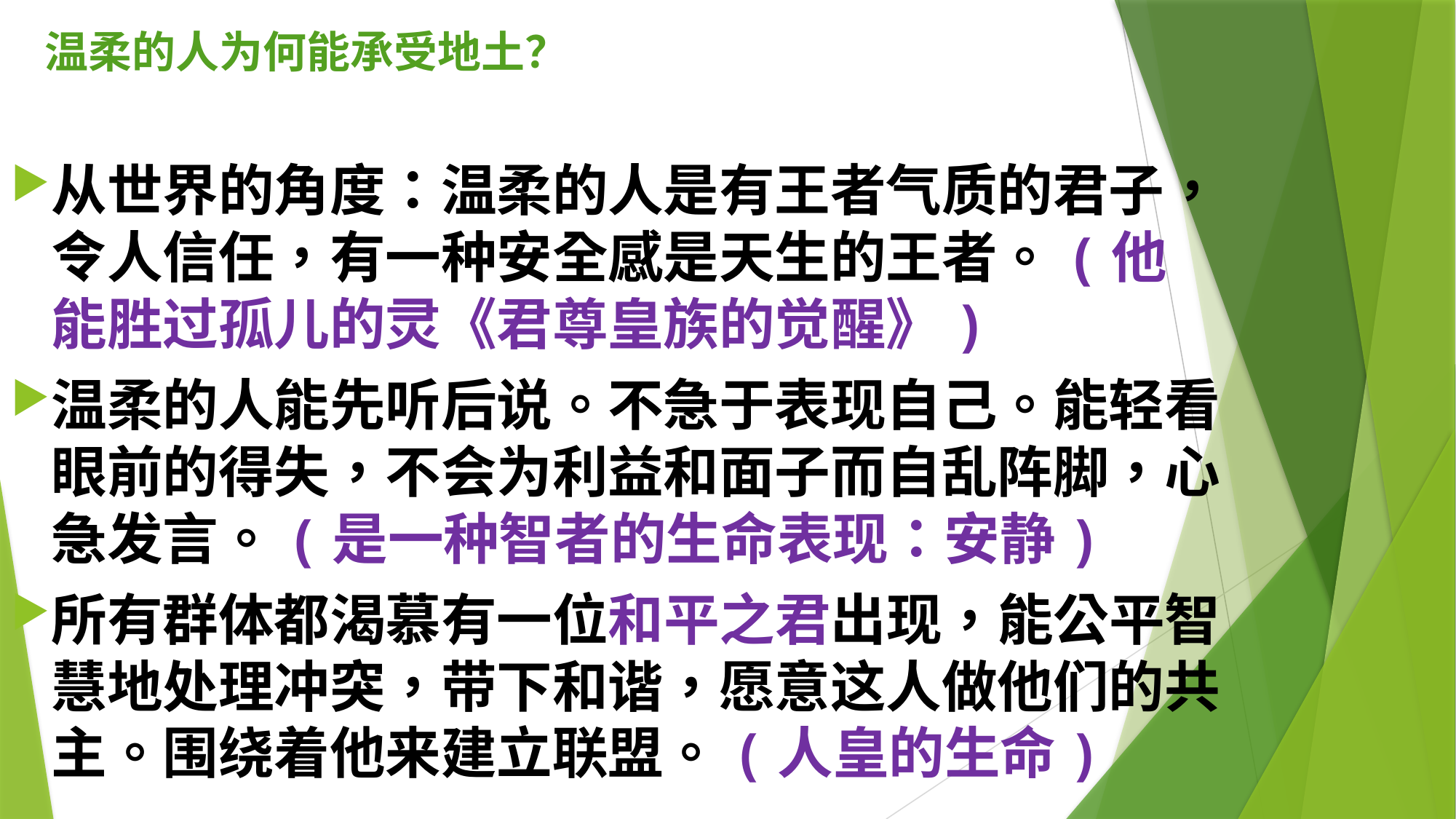

# 温柔的人为何能承受地土？
从世界的角度：温柔的人是有王者气质的君子，令人信任，有一种安全感是天生的王者。(他能胜过孤儿的灵《君尊皇族的觉醒》)
温柔的人能先听后说。不急于表现自己。能轻看眼前的得失，不会为利益和面子而自乱阵脚，心急发言。(是一种智者的生命表现：安静)
所有群体都渴慕有一位和平之君出现，能公平智慧地处理冲突，带下和谐，愿意这人做他们的共主。围绕着他来建立联盟。(人皇的生命)